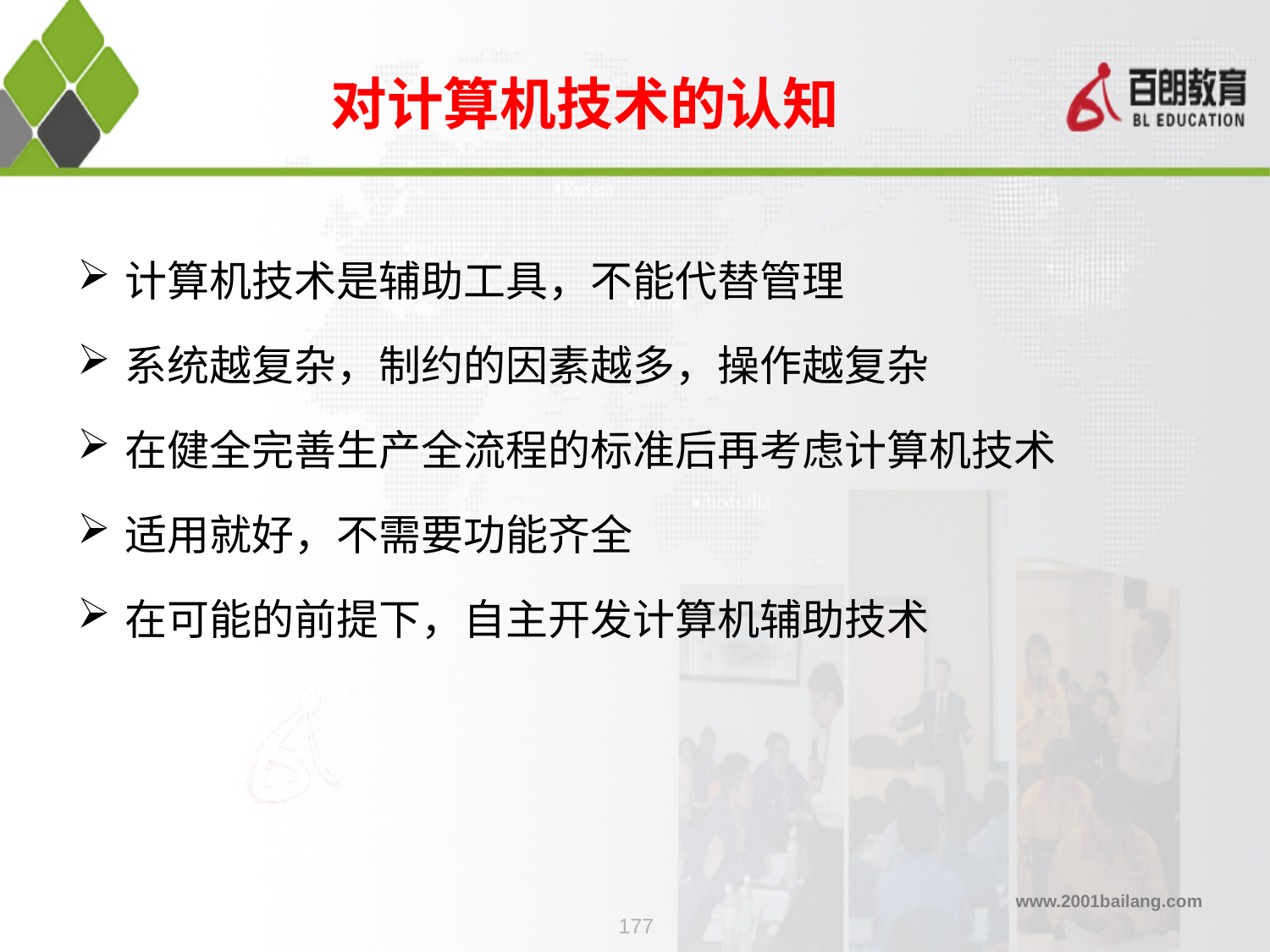

# 对计算机技术的认知
计算机技术是辅助工具，不能代替管理
系统越复杂，制约的因素越多，操作越复杂
在健全完善生产全流程的标准后再考虑计算机技术
适用就好，不需要功能齐全
在可能的前提下，自主开发计算机辅助技术
177